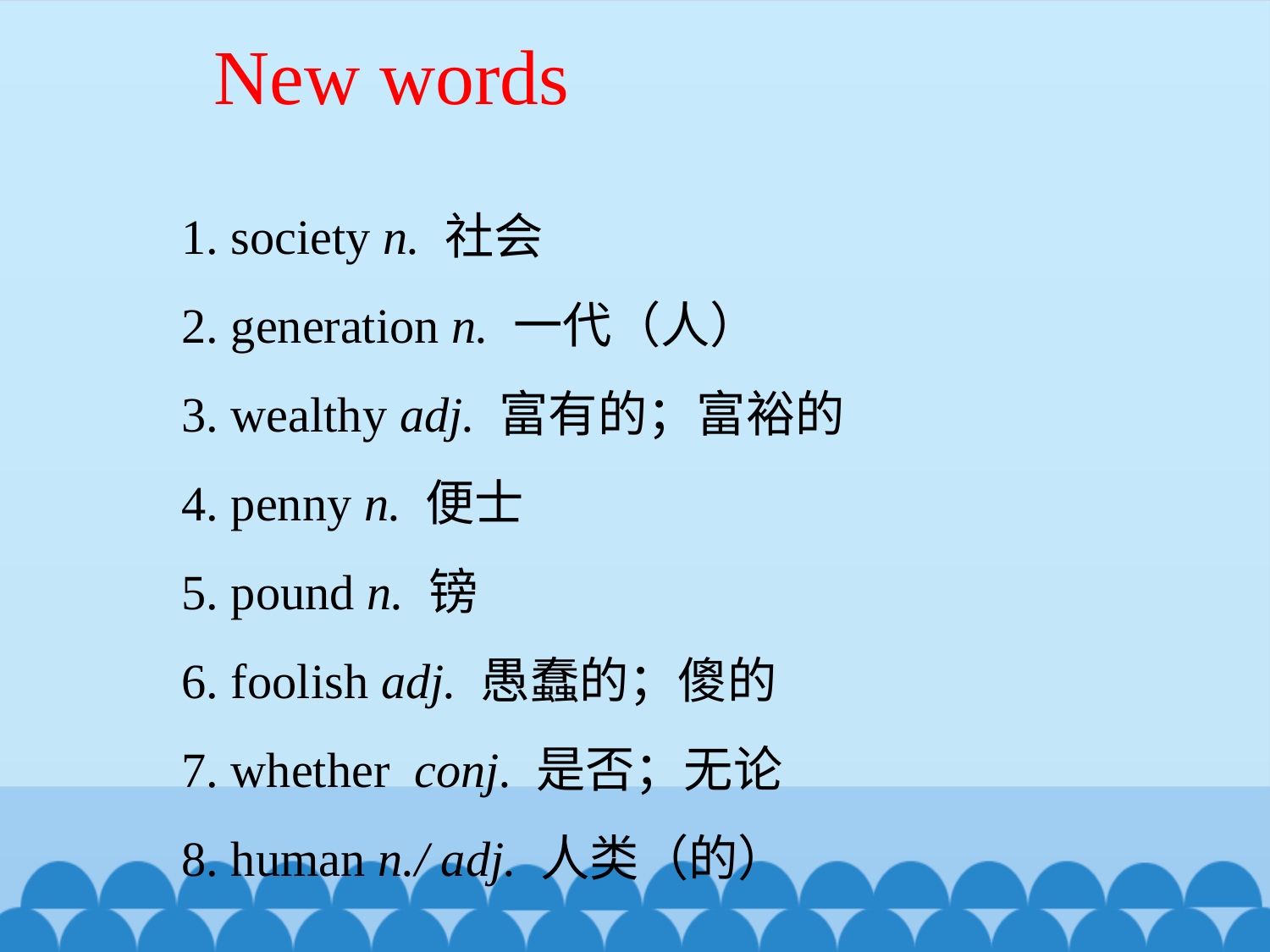

New words
1. society n. 社会
2. generation n. 一代（人）
3. wealthy adj. 富有的；富裕的
4. penny n. 便士
5. pound n. 镑
6. foolish adj. 愚蠢的；傻的
7. whether  conj. 是否；无论
8. human n./ adj. 人类（的）